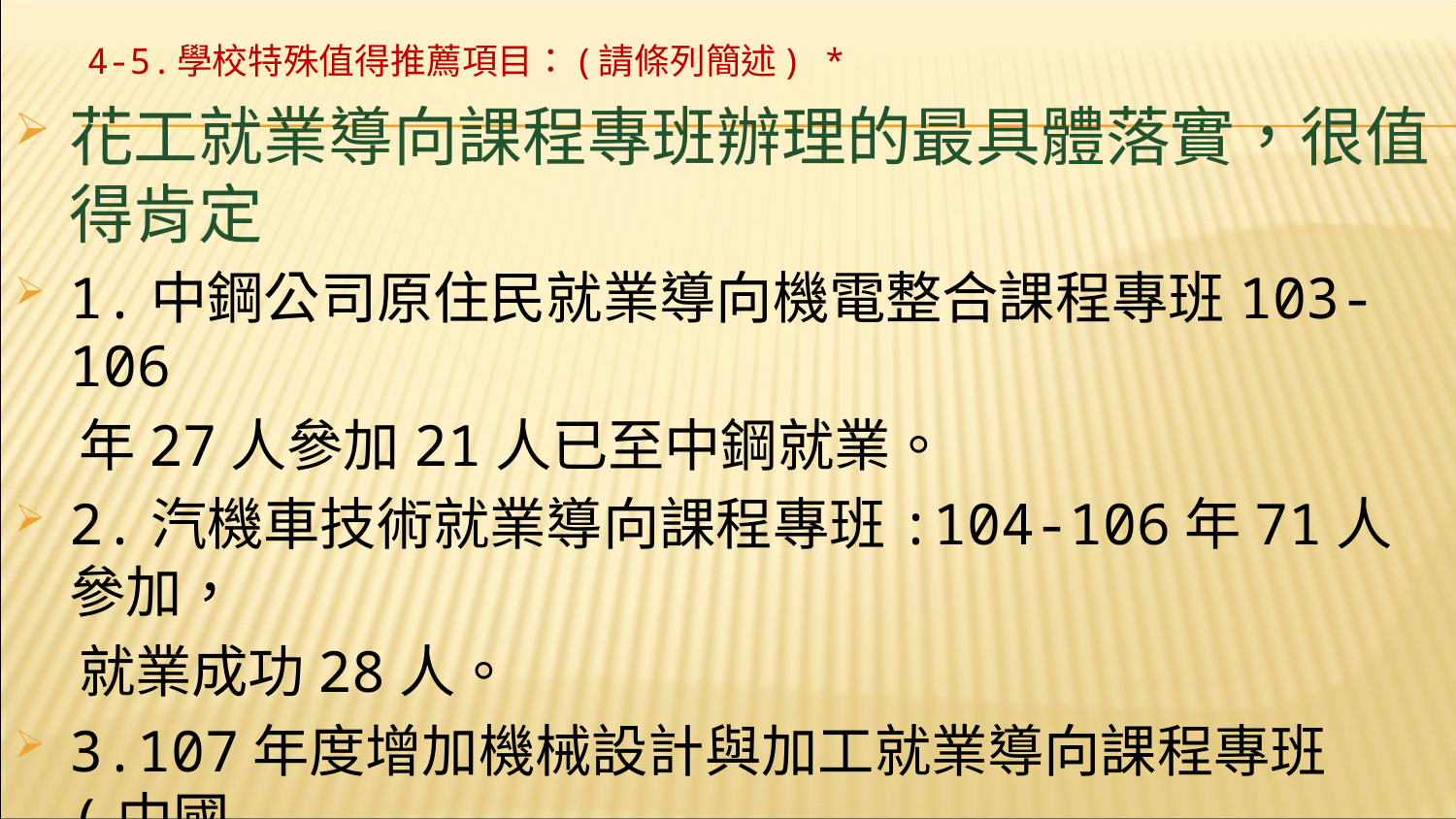

# 4-5.學校特殊值得推薦項目：(請條列簡述) *
花工就業導向課程專班辦理的最具體落實，很值得肯定
1.中鋼公司原住民就業導向機電整合課程專班103-106
    年27人參加21人已至中鋼就業。
2.汽機車技術就業導向課程專班:104-106年71人參加，
    就業成功28人。
3.107年度增加機械設計與加工就業導向課程專班(中國
    探針公司):16人參加。續辦汽機車技術就業導向課程
    專班16人參加。